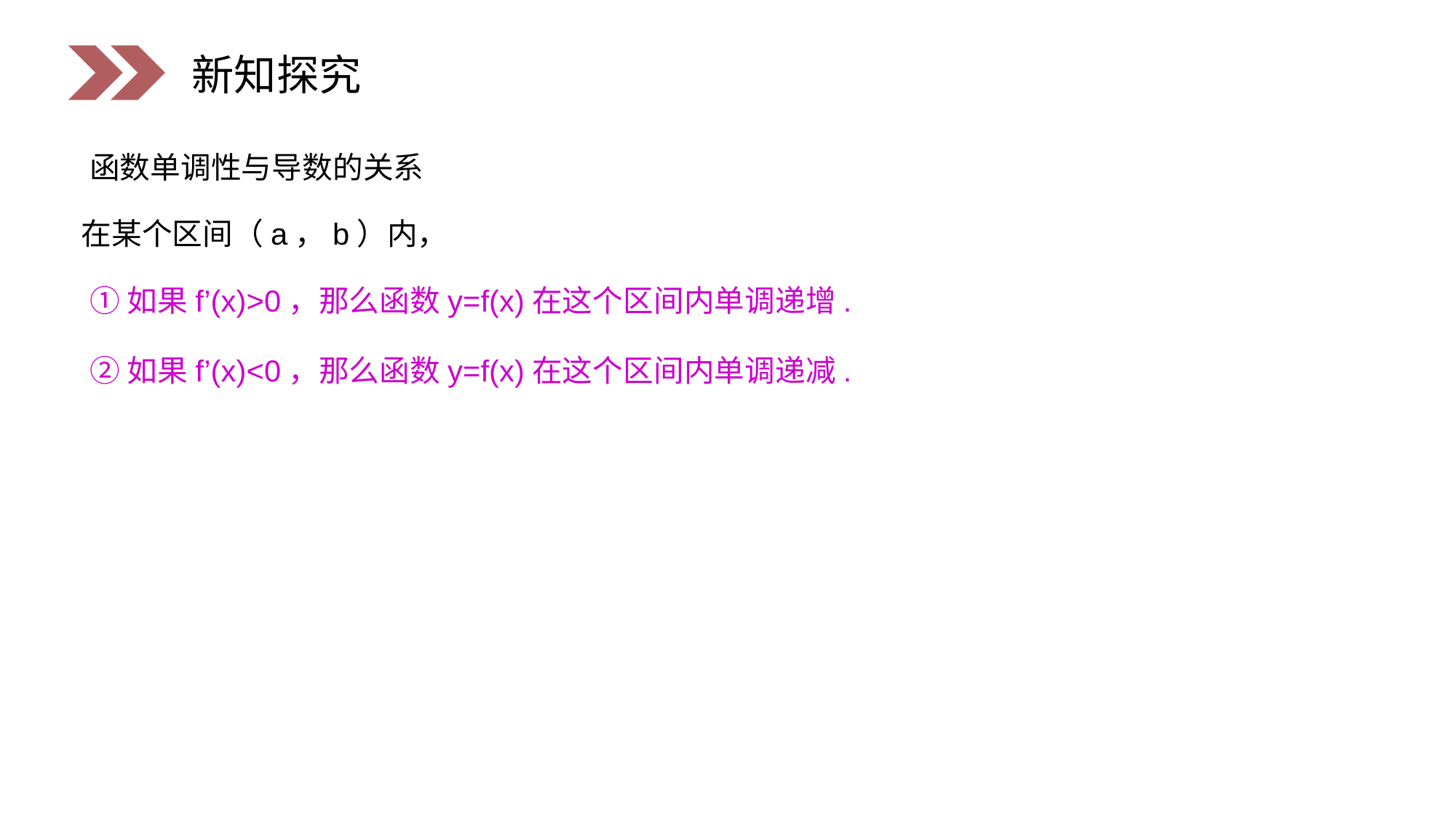

新知探究
函数单调性与导数的关系
在某个区间（a，b）内，

①如果f’(x)>0，那么函数y=f(x)在这个区间内单调递增.

②如果f’(x)<0，那么函数y=f(x)在这个区间内单调递减.